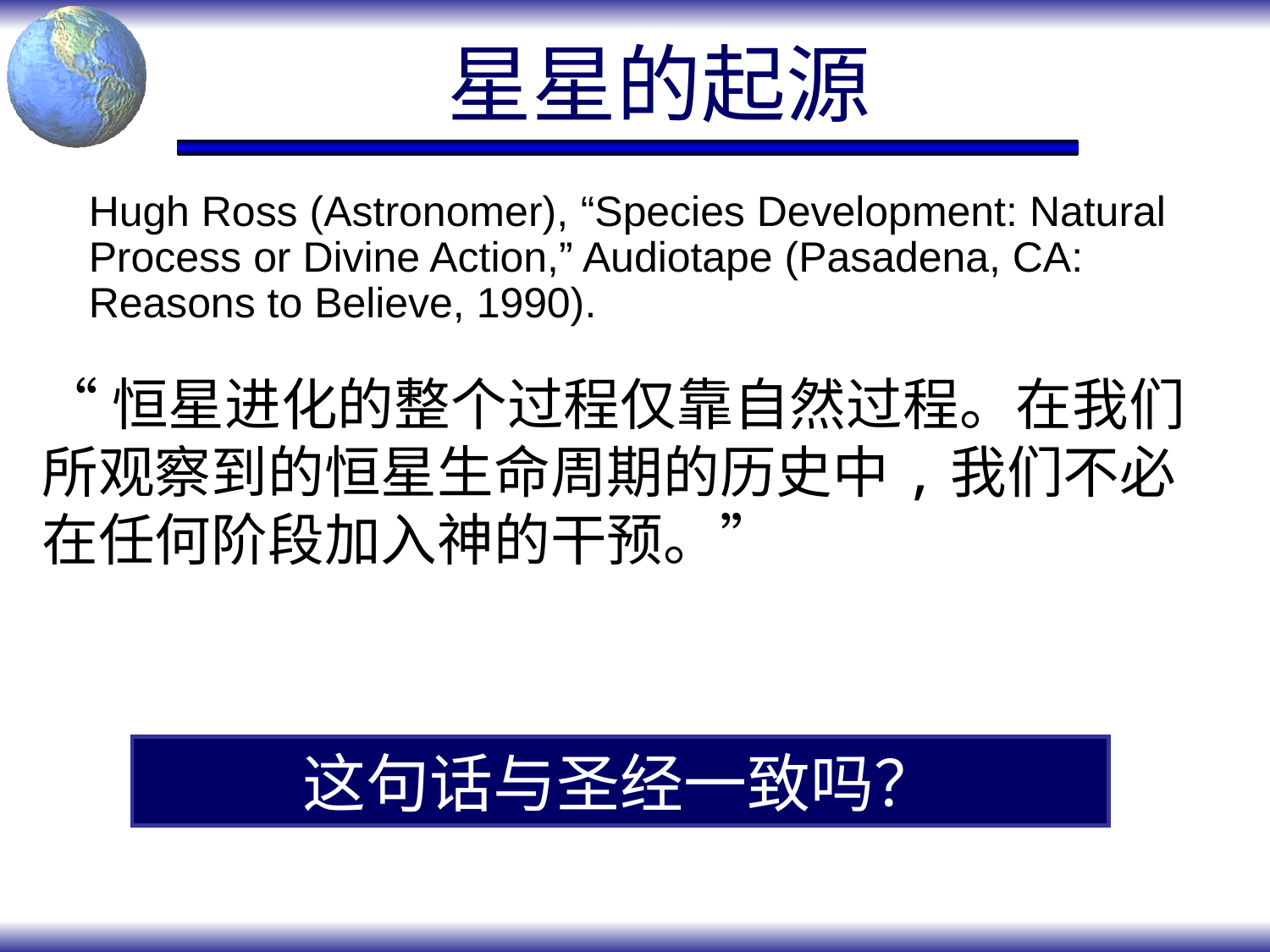

# 星星的起源
Hugh Ross (Astronomer), “Species Development: Natural Process or Divine Action,” Audiotape (Pasadena, CA: Reasons to Believe, 1990).
“恒星进化的整个过程仅靠自然过程。在我们所观察到的恒星生命周期的历史中,我们不必在任何阶段加入神的干预。”

这句话与圣经一致吗？